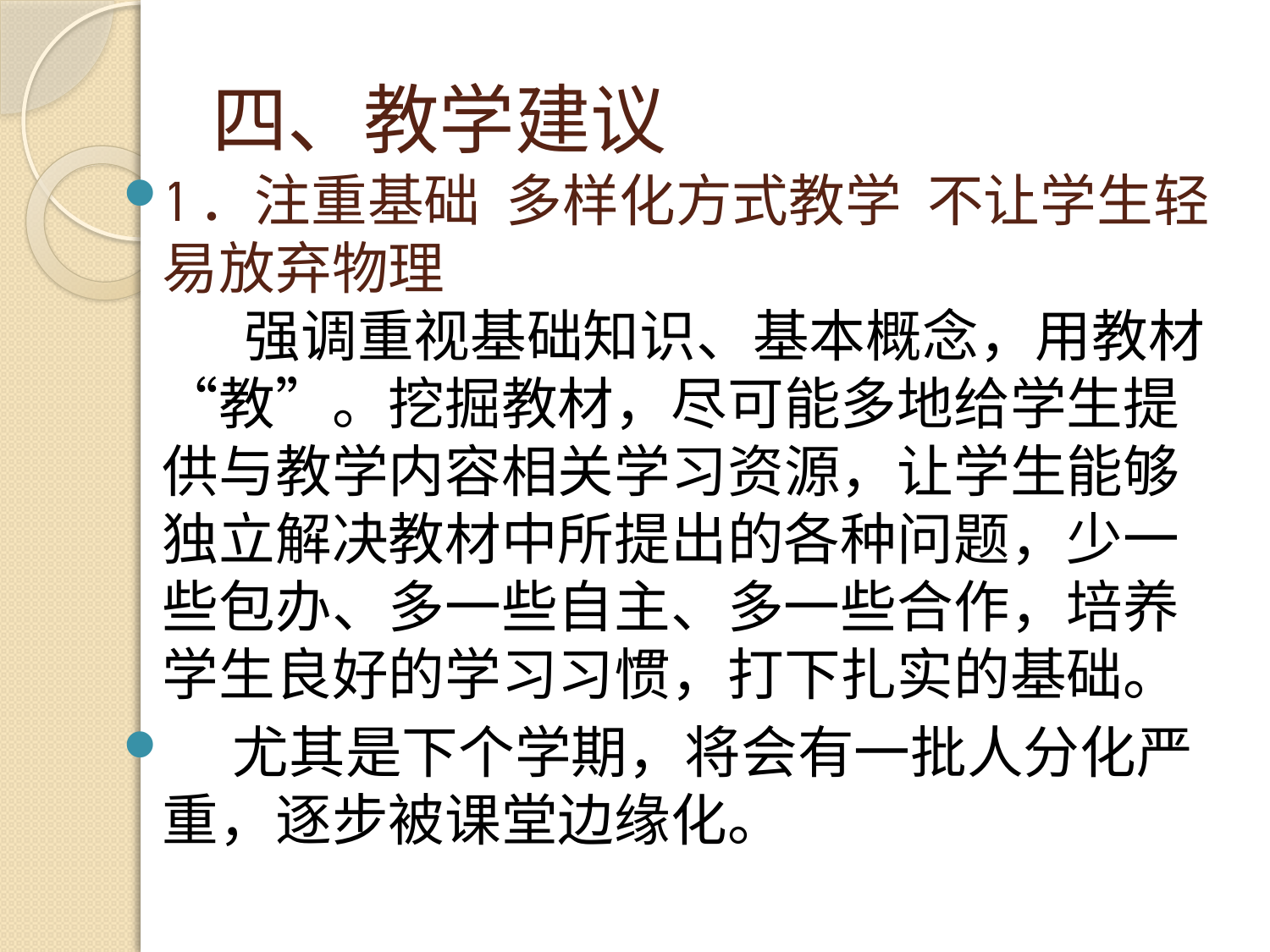

# 四、教学建议
1．注重基础  多样化方式教学  不让学生轻易放弃物理
　  强调重视基础知识、基本概念，用教材“教”。挖掘教材，尽可能多地给学生提供与教学内容相关学习资源，让学生能够独立解决教材中所提出的各种问题，少一些包办、多一些自主、多一些合作，培养学生良好的学习习惯，打下扎实的基础。
    尤其是下个学期，将会有一批人分化严重，逐步被课堂边缘化。